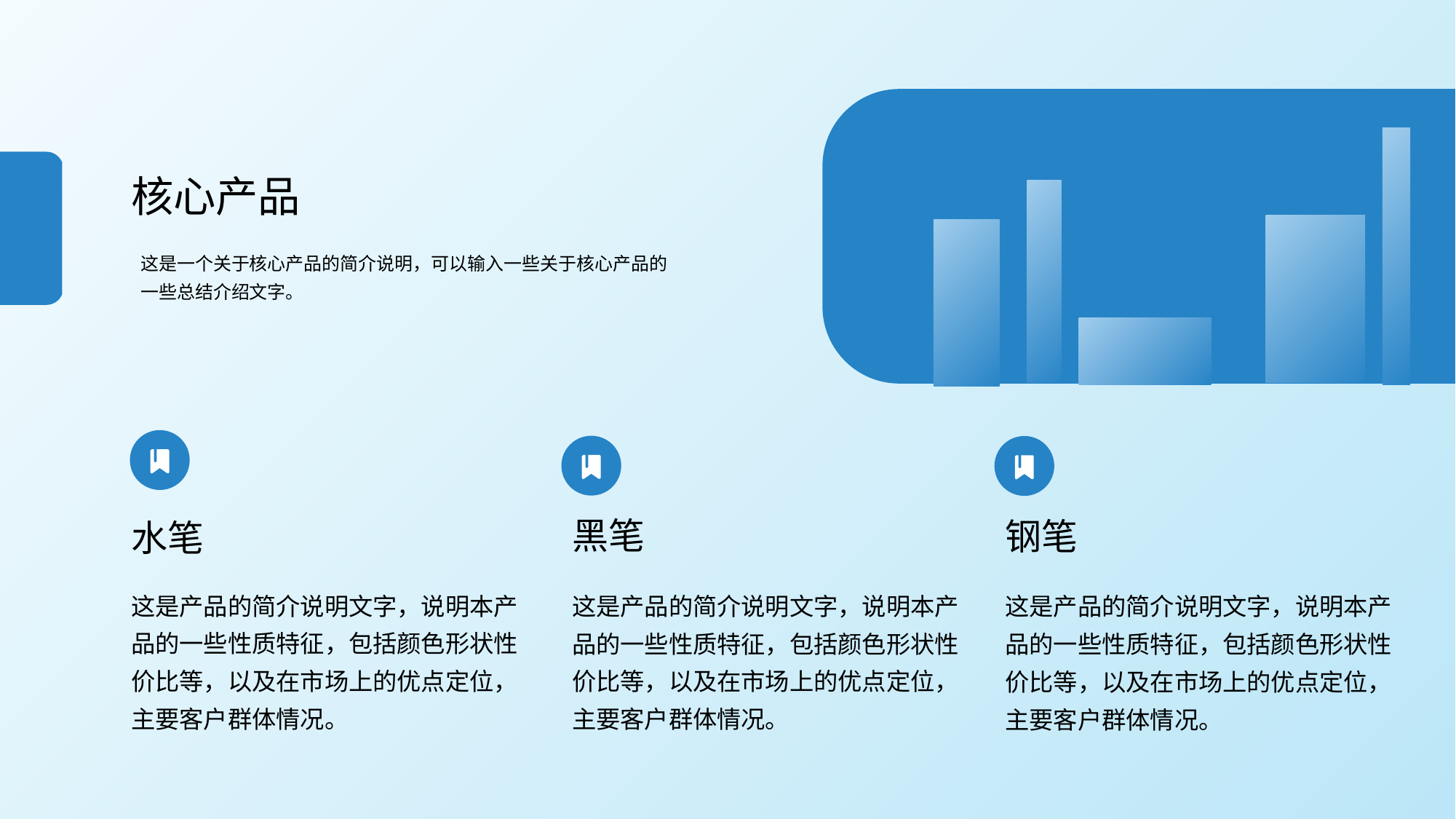

核心产品

这是一个关于核心产品的简介说明，可以输入一些关于核心产品的一些总结介绍文字。

黑笔
钢笔
水笔
这是产品的简介说明文字，说明本产品的一些性质特征，包括颜色形状性价比等，以及在市场上的优点定位，主要客户群体情况。
这是产品的简介说明文字，说明本产品的一些性质特征，包括颜色形状性价比等，以及在市场上的优点定位，主要客户群体情况。
这是产品的简介说明文字，说明本产品的一些性质特征，包括颜色形状性价比等，以及在市场上的优点定位，主要客户群体情况。